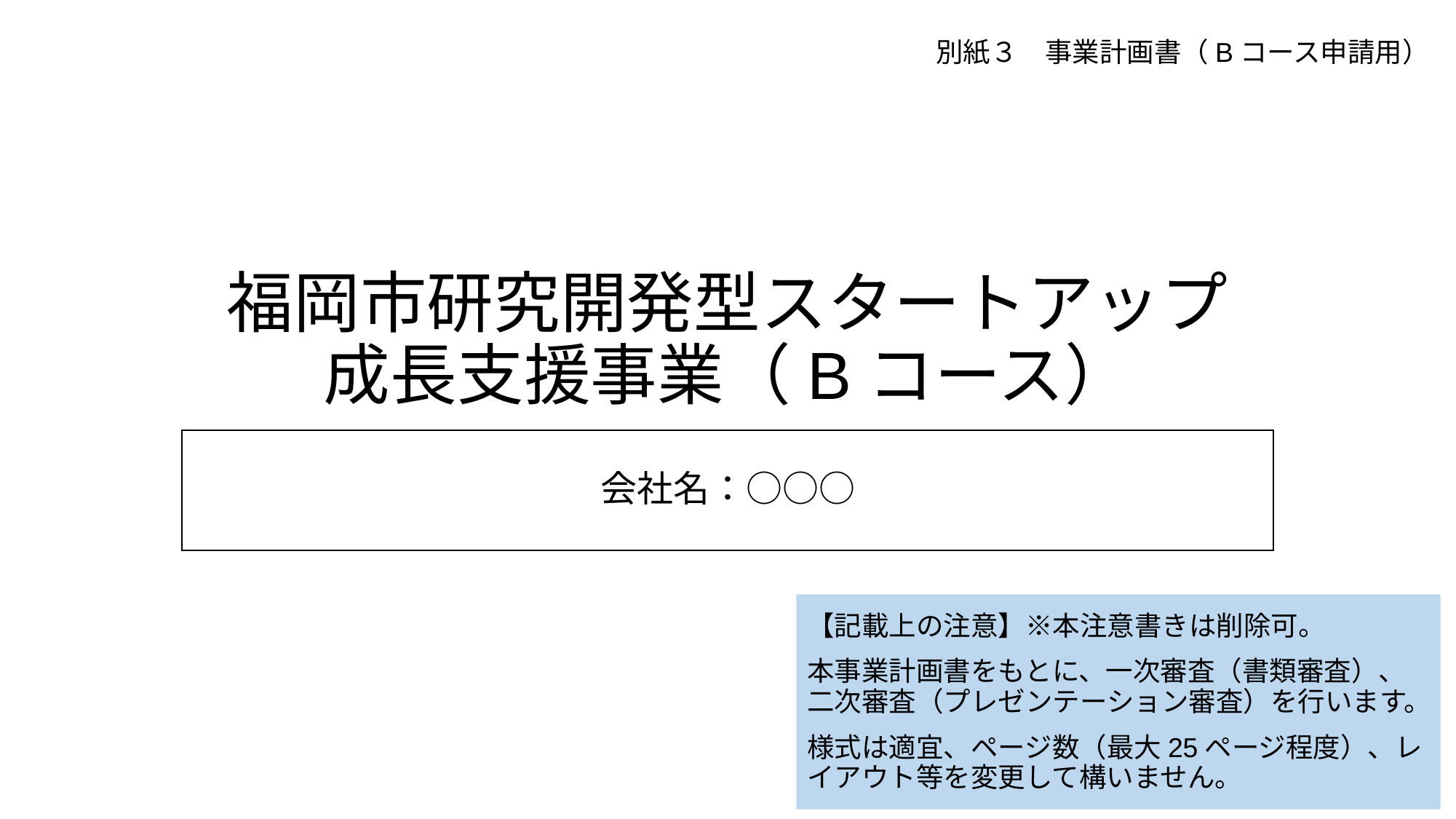

別紙３　事業計画書（Bコース申請用）
# 福岡市研究開発型スタートアップ 成長支援事業（Bコース）
会社名：○○○
【記載上の注意】※本注意書きは削除可。
本事業計画書をもとに、一次審査（書類審査）、二次審査（プレゼンテーション審査）を行います。
様式は適宜、ページ数（最大25ページ程度）、レイアウト等を変更して構いません。